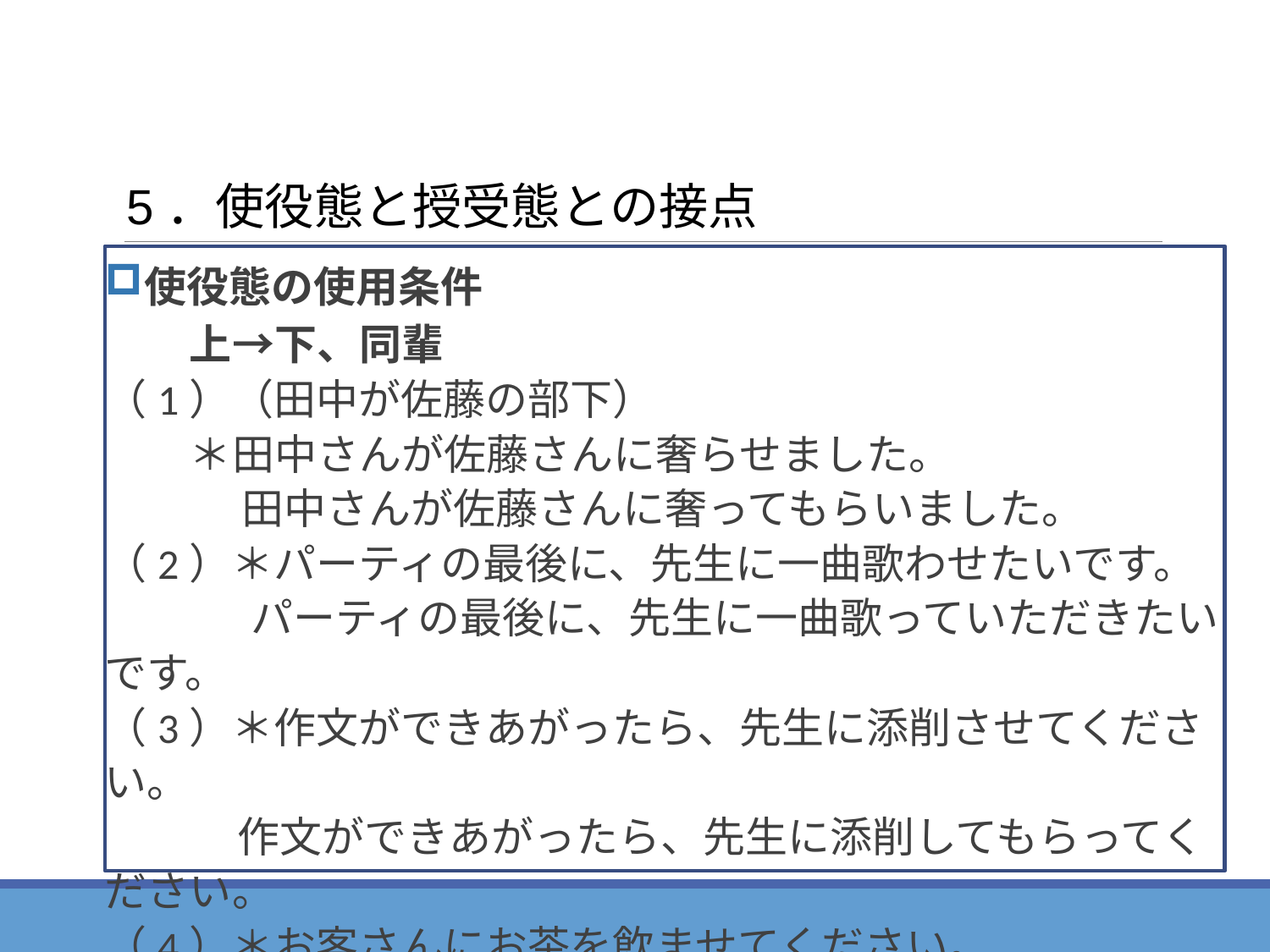

# 5．使役態と授受態との接点
使役態の使用条件
　　上→下、同輩
（1）（田中が佐藤の部下）
　　＊田中さんが佐藤さんに奢らせました。
　　　 田中さんが佐藤さんに奢ってもらいました。
（2）＊パーティの最後に、先生に一曲歌わせたいです。
　　　  パーティの最後に、先生に一曲歌っていただきたいです。
（3）＊作文ができあがったら、先生に添削させてください。
　　     作文ができあがったら、先生に添削してもらってください。
（4）＊お客さんにお茶を飲ませてください。
　　 　 お客さんにお茶を飲んでもらってください。

13